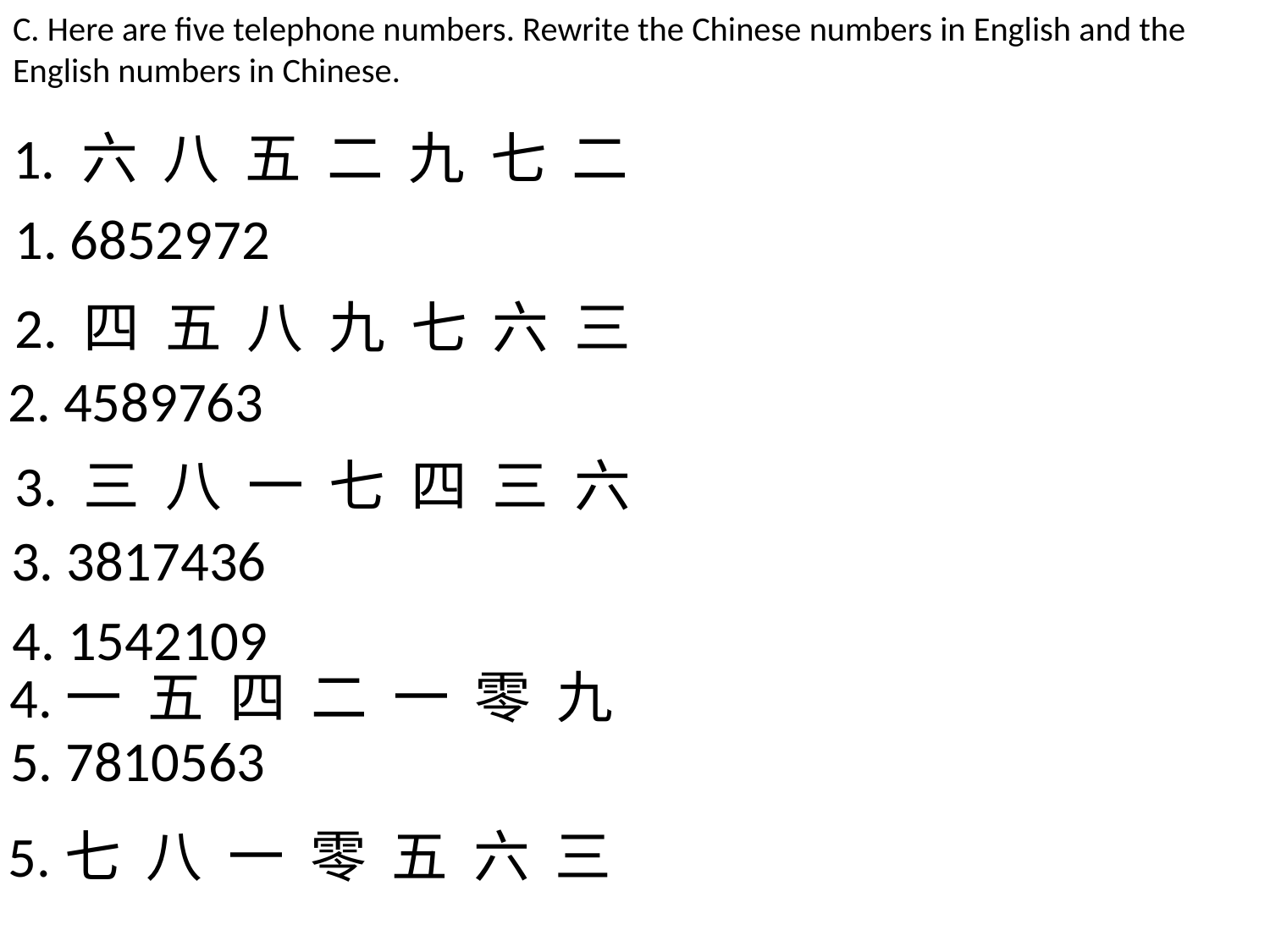

# C. Here are five telephone numbers. Rewrite the Chinese numbers in English and the English numbers in Chinese.
1. 六  八  五  二  九  七  二
1. 6852972
2. 四  五  八  九  七  六  三
2. 4589763
3. 三  八  一  七  四  三  六
3. 3817436
4. 1542109
4.一  五  四  二  一  零  九
5. 7810563
5.七  八  一  零  五  六  三